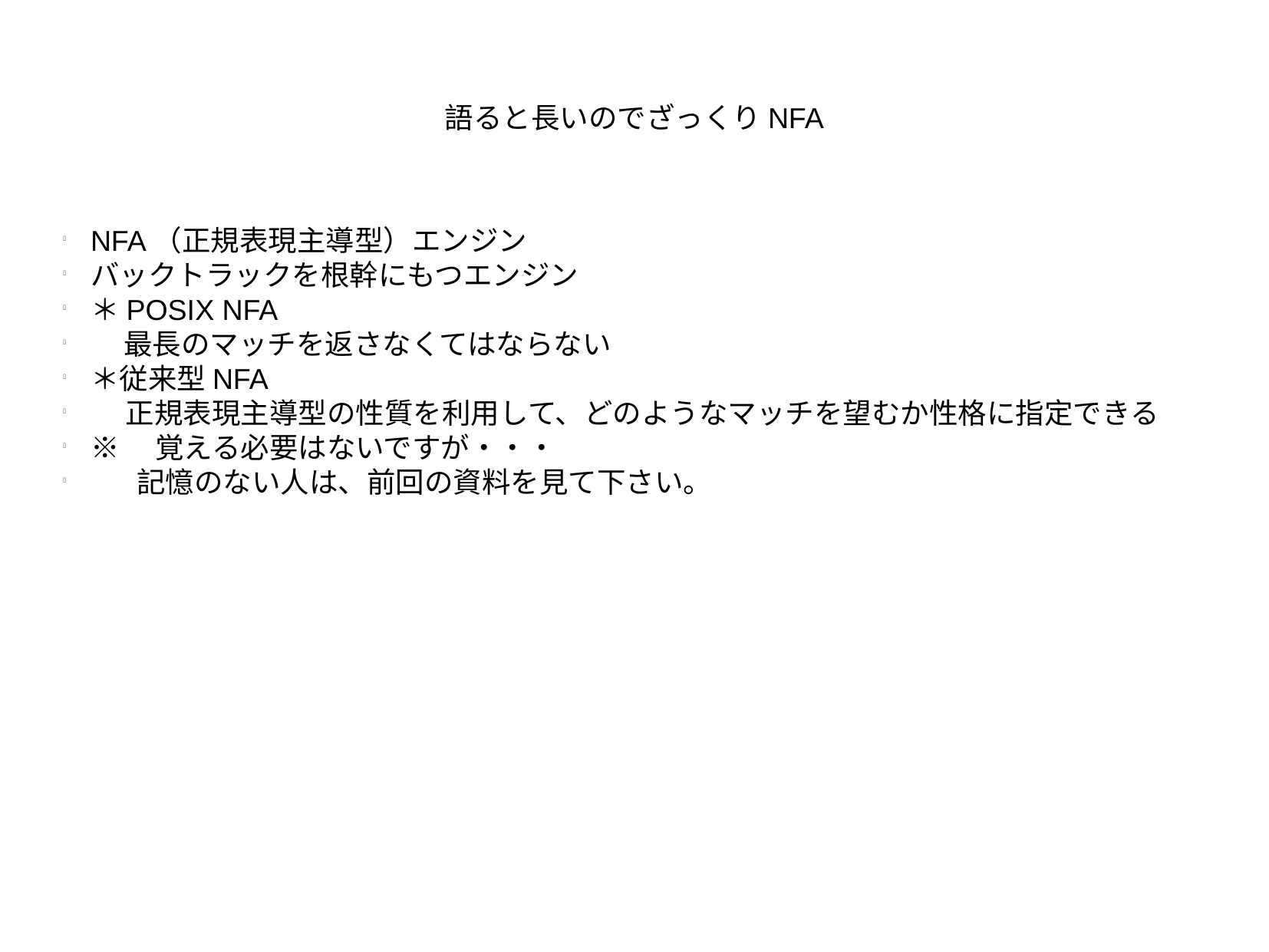

語ると長いのでざっくりNFA
NFA（正規表現主導型）エンジン
バックトラックを根幹にもつエンジン
＊POSIX NFA
    最長のマッチを返さなくてはならない
＊従来型NFA
　 正規表現主導型の性質を利用して、どのようなマッチを望むか性格に指定できる
※　覚える必要はないですが・・・
      記憶のない人は、前回の資料を見て下さい。